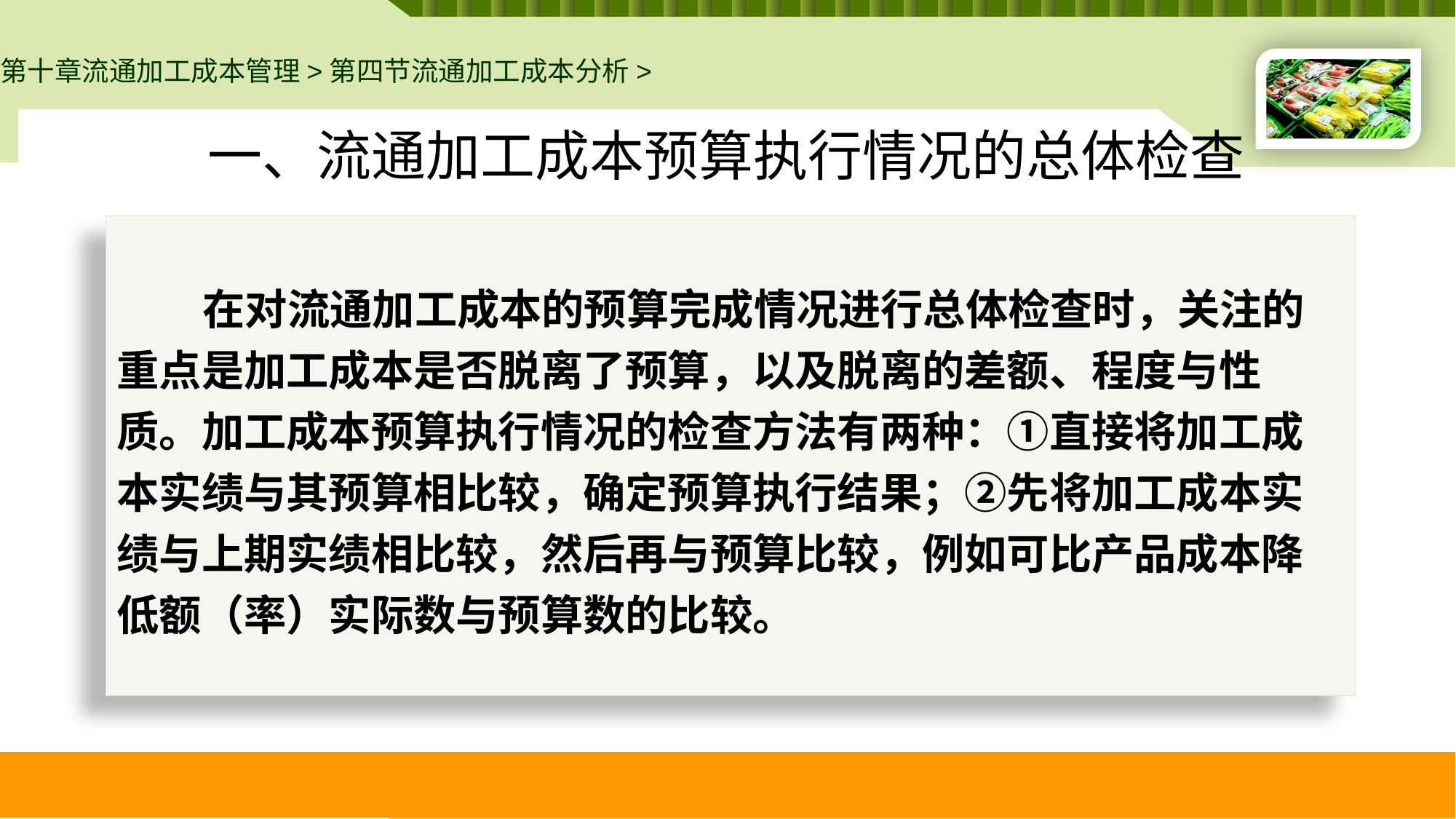

第十章流通加工成本管理>第四节流通加工成本分析>
# 一、流通加工成本预算执行情况的总体检查
在对流通加工成本的预算完成情况进行总体检查时，关注的重点是加工成本是否脱离了预算，以及脱离的差额、程度与性质。加工成本预算执行情况的检查方法有两种：①直接将加工成本实绩与其预算相比较，确定预算执行结果；②先将加工成本实绩与上期实绩相比较，然后再与预算比较，例如可比产品成本降低额（率）实际数与预算数的比较。